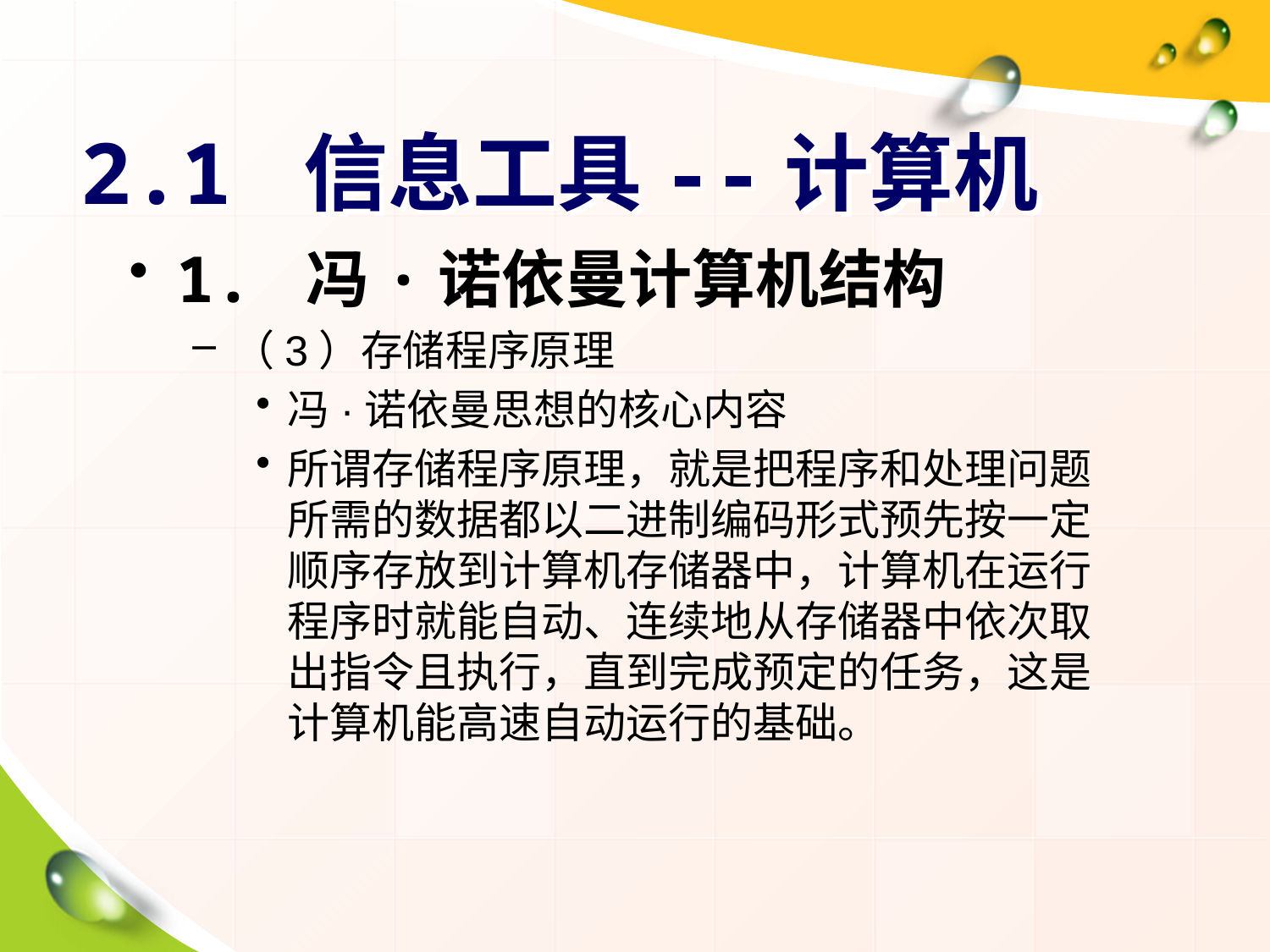

# 2.1 信息工具--计算机
1. 冯·诺依曼计算机结构
（3）存储程序原理
冯·诺依曼思想的核心内容
所谓存储程序原理，就是把程序和处理问题所需的数据都以二进制编码形式预先按一定顺序存放到计算机存储器中，计算机在运行程序时就能自动、连续地从存储器中依次取出指令且执行，直到完成预定的任务，这是计算机能高速自动运行的基础。